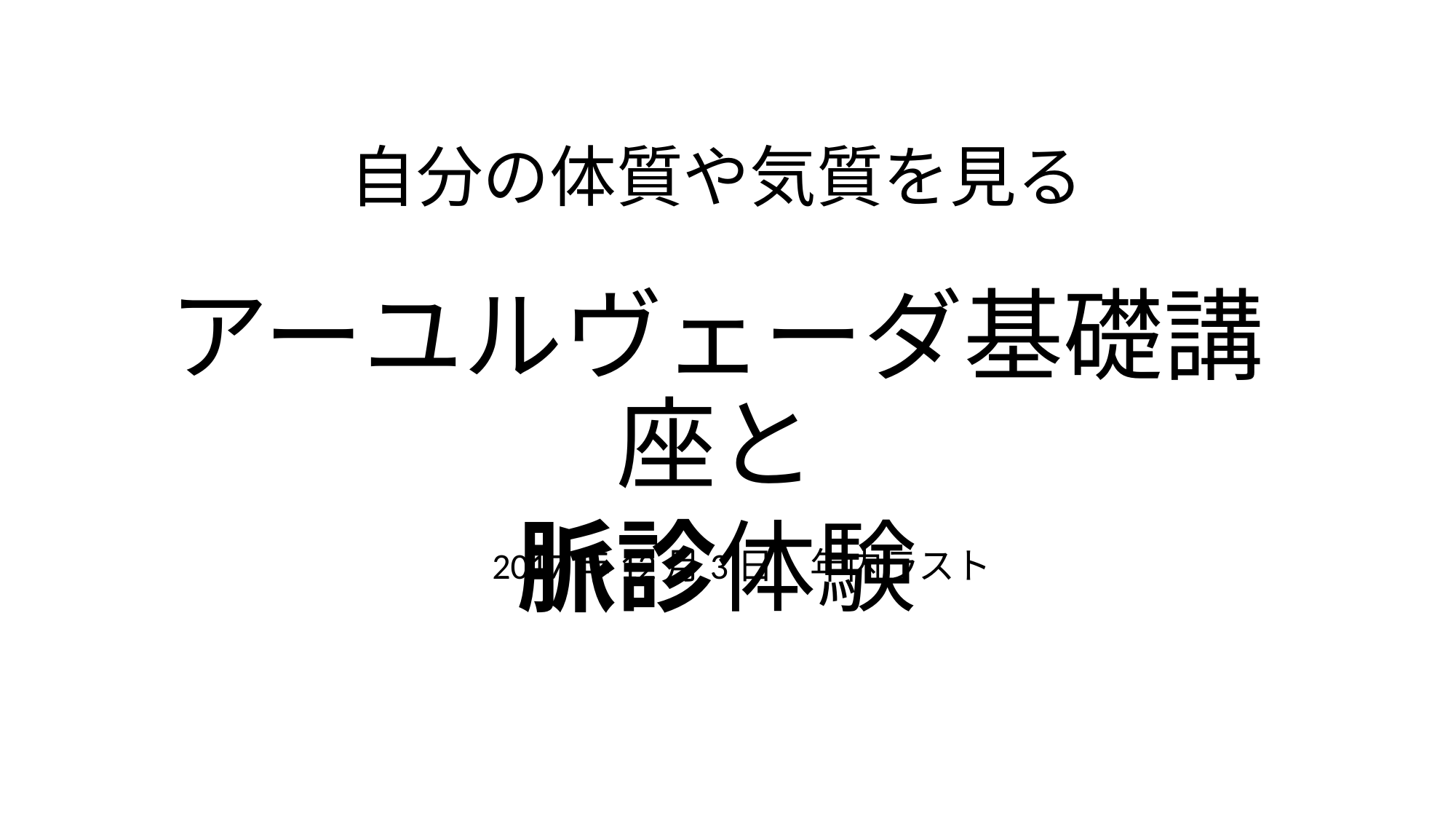

# 自分の体質や気質を見る
アーユルヴェーダ基礎講座と
脈診体験
2017年12月3日　年内ラスト